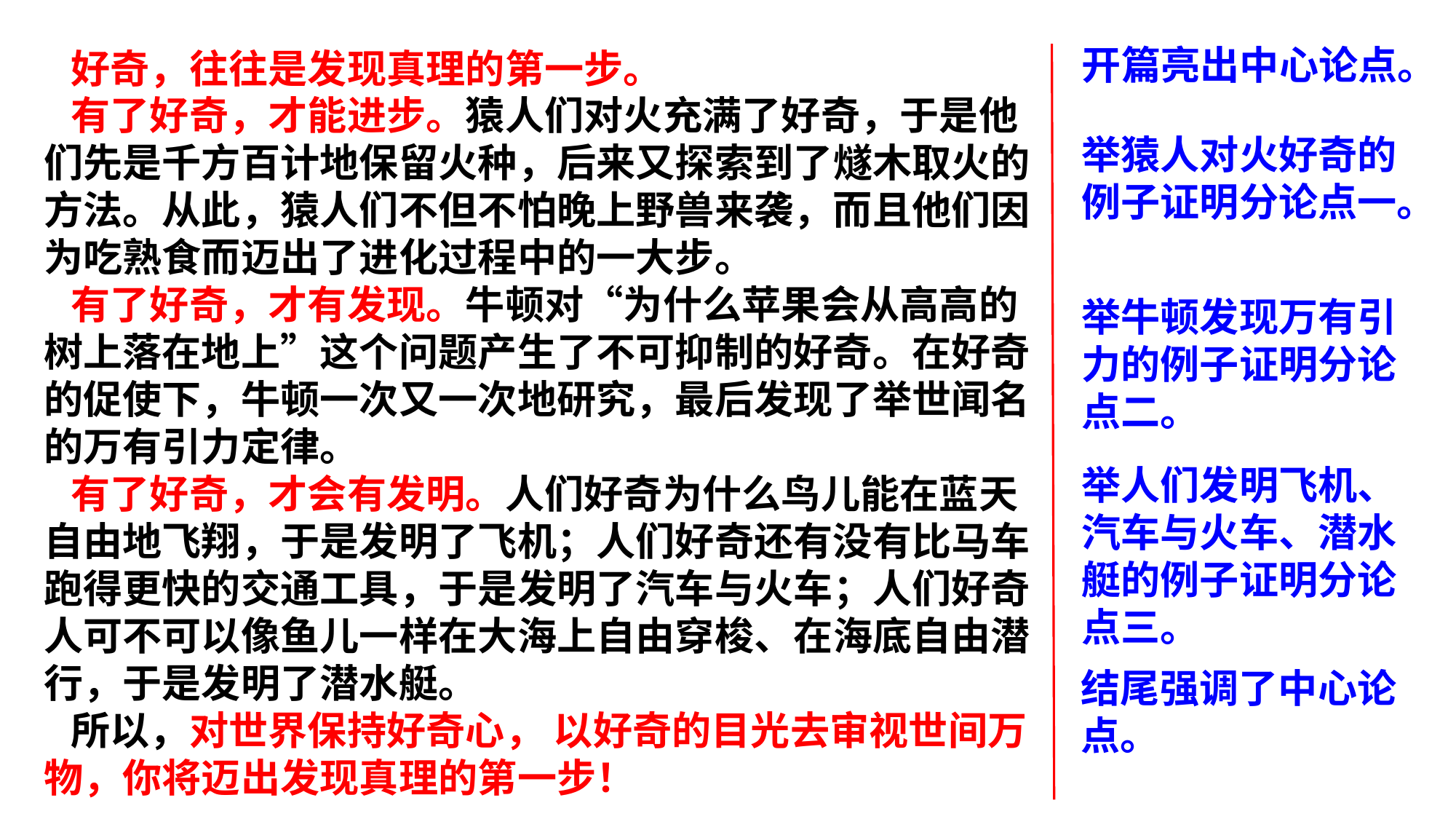

例文展示

开篇亮出中心论点。
  好奇，往往是发现真理的第一步。
  有了好奇，才能进步。猿人们对火充满了好奇，于是他们先是千方百计地保留火种，后来又探索到了燧木取火的方法。从此，猿人们不但不怕晚上野兽来袭，而且他们因为吃熟食而迈出了进化过程中的一大步。
  有了好奇，才有发现。牛顿对“为什么苹果会从高高的树上落在地上”这个问题产生了不可抑制的好奇。在好奇的促使下，牛顿一次又一次地研究，最后发现了举世闻名的万有引力定律。
  有了好奇，才会有发明。人们好奇为什么鸟儿能在蓝天自由地飞翔，于是发明了飞机；人们好奇还有没有比马车跑得更快的交通工具，于是发明了汽车与火车；人们好奇人可不可以像鱼儿一样在大海上自由穿梭、在海底自由潜行，于是发明了潜水艇。
  所以，对世界保持好奇心， 以好奇的目光去审视世间万物，你将迈出发现真理的第一步！

举猿人对火好奇的例子证明分论点一。
举牛顿发现万有引力的例子证明分论点二。
举人们发明飞机、汽车与火车、潜水艇的例子证明分论点三。
结尾强调了中心论点。